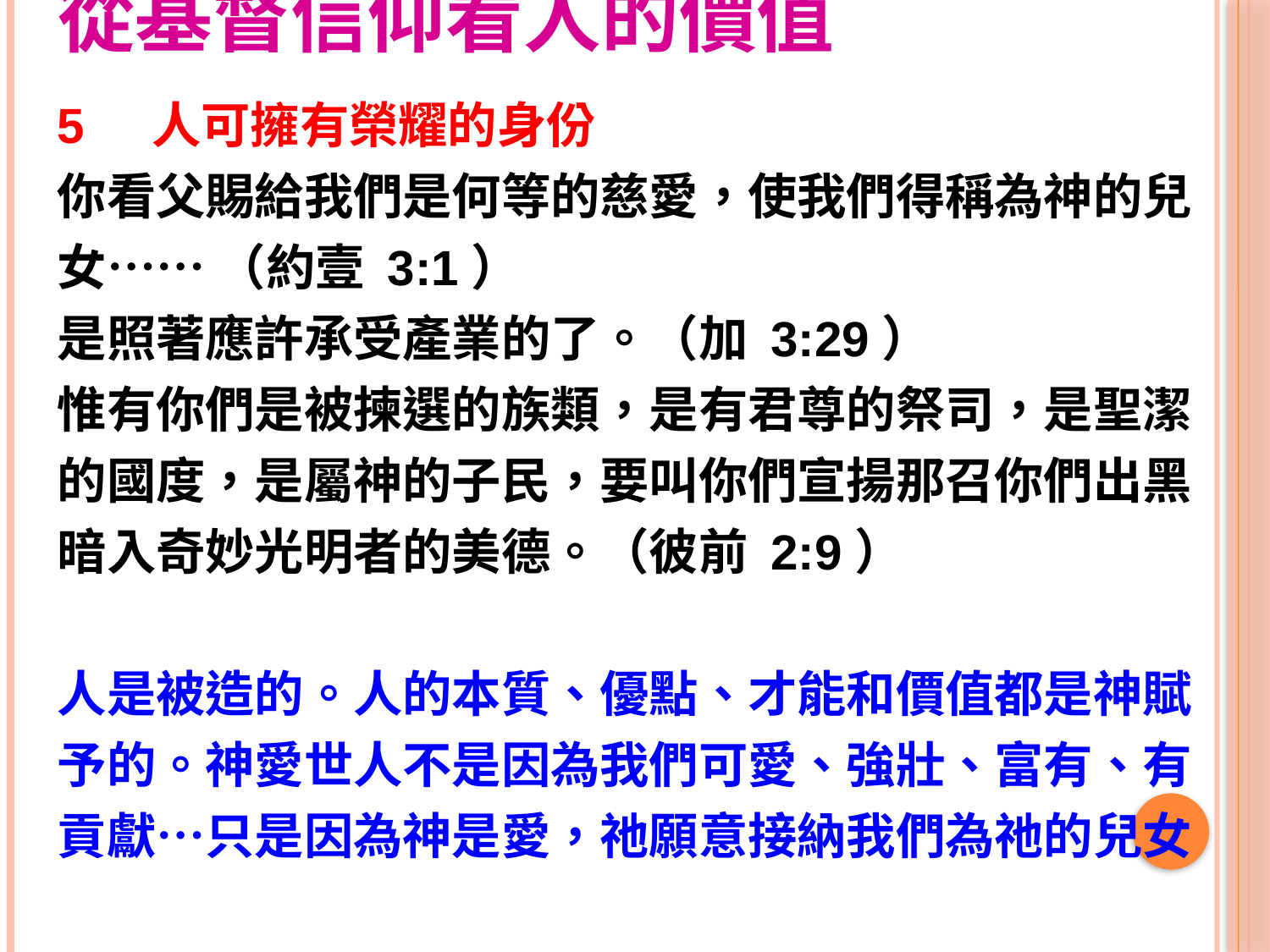

從基督信仰看人的價值
5    人可擁有榮耀的身份
你看父賜給我們是何等的慈愛，使我們得稱為神的兒女…… （約壹 3:1）
是照著應許承受產業的了。（加 3:29）
惟有你們是被揀選的族類，是有君尊的祭司，是聖潔的國度，是屬神的子民，要叫你們宣揚那召你們出黑暗入奇妙光明者的美德。（彼前 2:9）

人是被造的。人的本質、優點、才能和價值都是神賦予的。神愛世人不是因為我們可愛、強壯、富有、有貢獻…只是因為神是愛，祂願意接納我們為祂的兒女